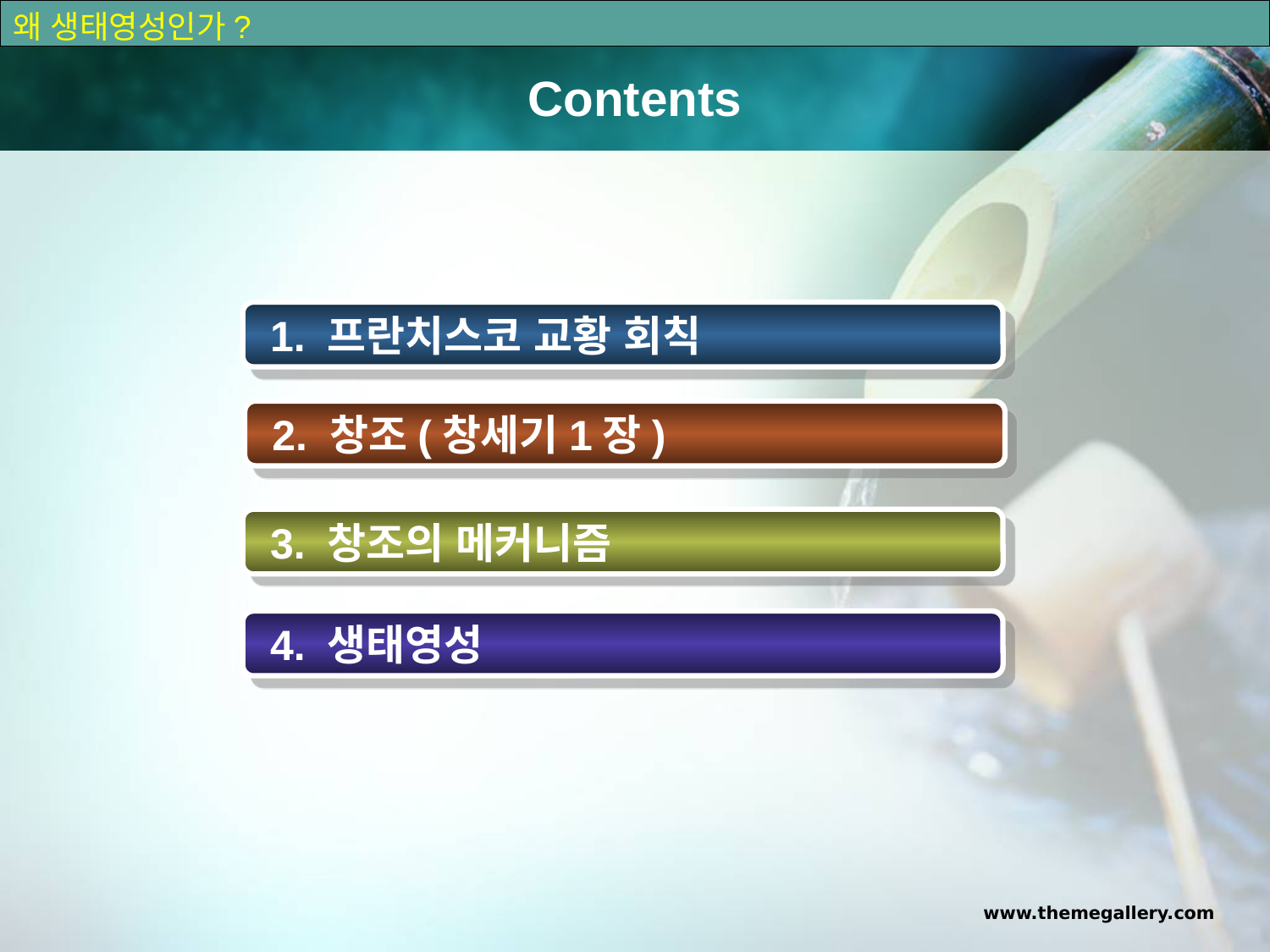

왜 생태영성인가?
# Contents
 1. 프란치스코 교황 회칙
 2. 창조(창세기1장)

 3. 창조의 메커니즘

 4. 생태영성
www.themegallery.com